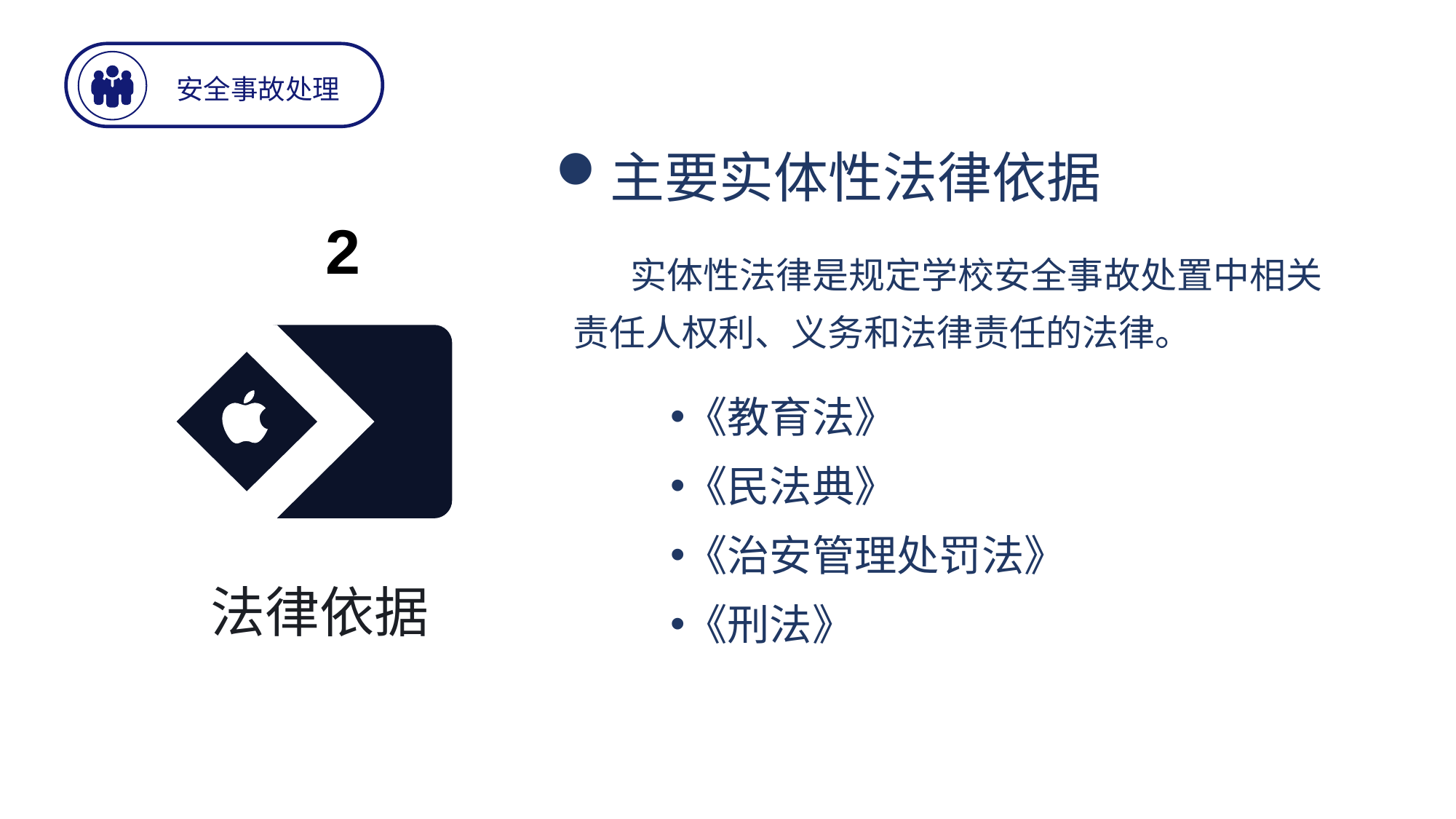

安全事故处理
主要实体性法律依据
2

法律依据
      实体性法律是规定学校安全事故处置中相关责任人权利、义务和法律责任的法律。

《教育法》
《民法典》
《治安管理处罚法》
《刑法》